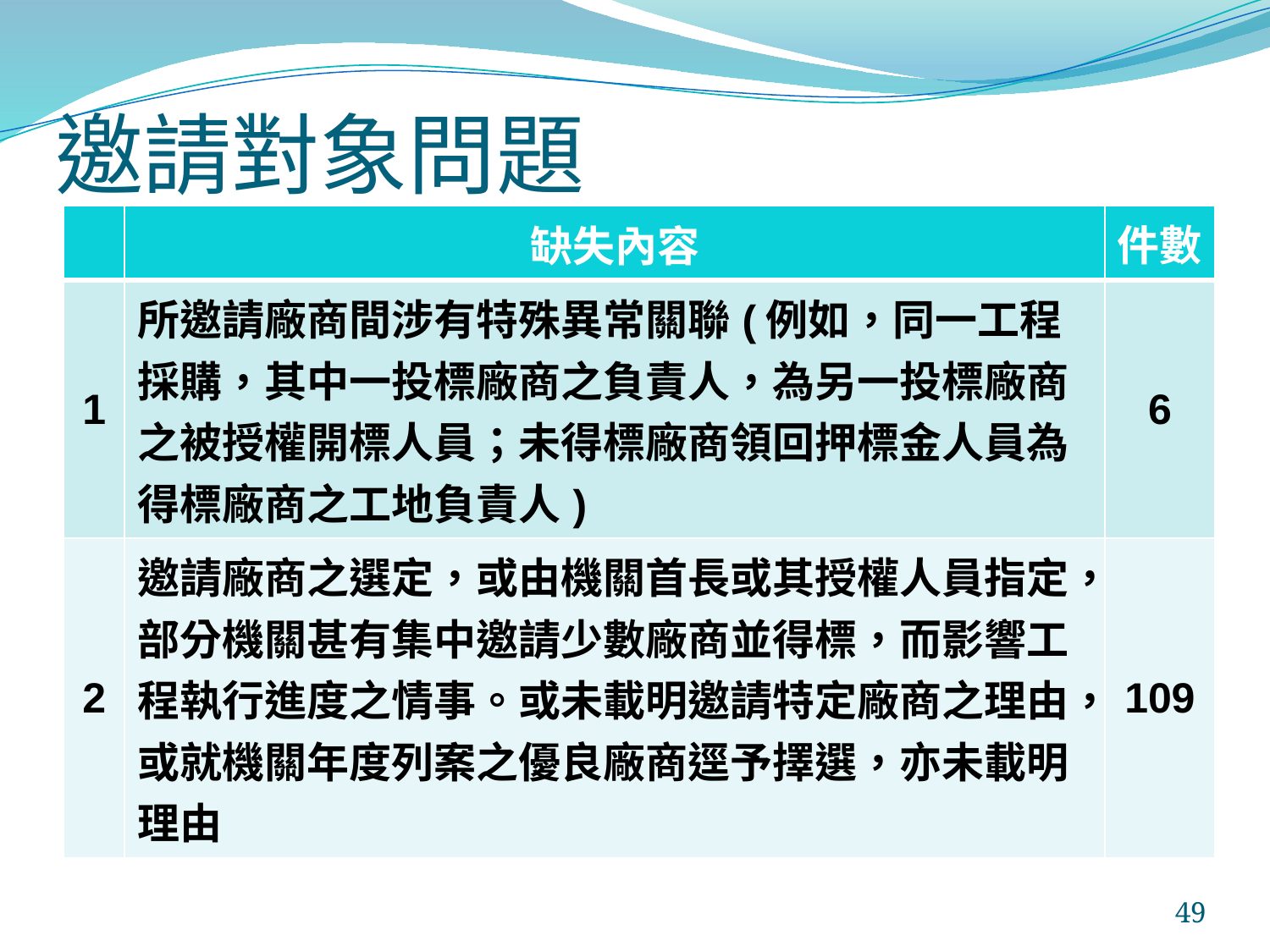

# 邀請對象問題
|  | 缺失內容 | 件數 |
| --- | --- | --- |
| 1 | 所邀請廠商間涉有特殊異常關聯(例如，同一工程採購，其中一投標廠商之負責人，為另一投標廠商之被授權開標人員；未得標廠商領回押標金人員為得標廠商之工地負責人) | 6 |
| 2 | 邀請廠商之選定，或由機關首長或其授權人員指定，部分機關甚有集中邀請少數廠商並得標，而影響工程執行進度之情事。或未載明邀請特定廠商之理由，或就機關年度列案之優良廠商逕予擇選，亦未載明理由 | 109 |
49